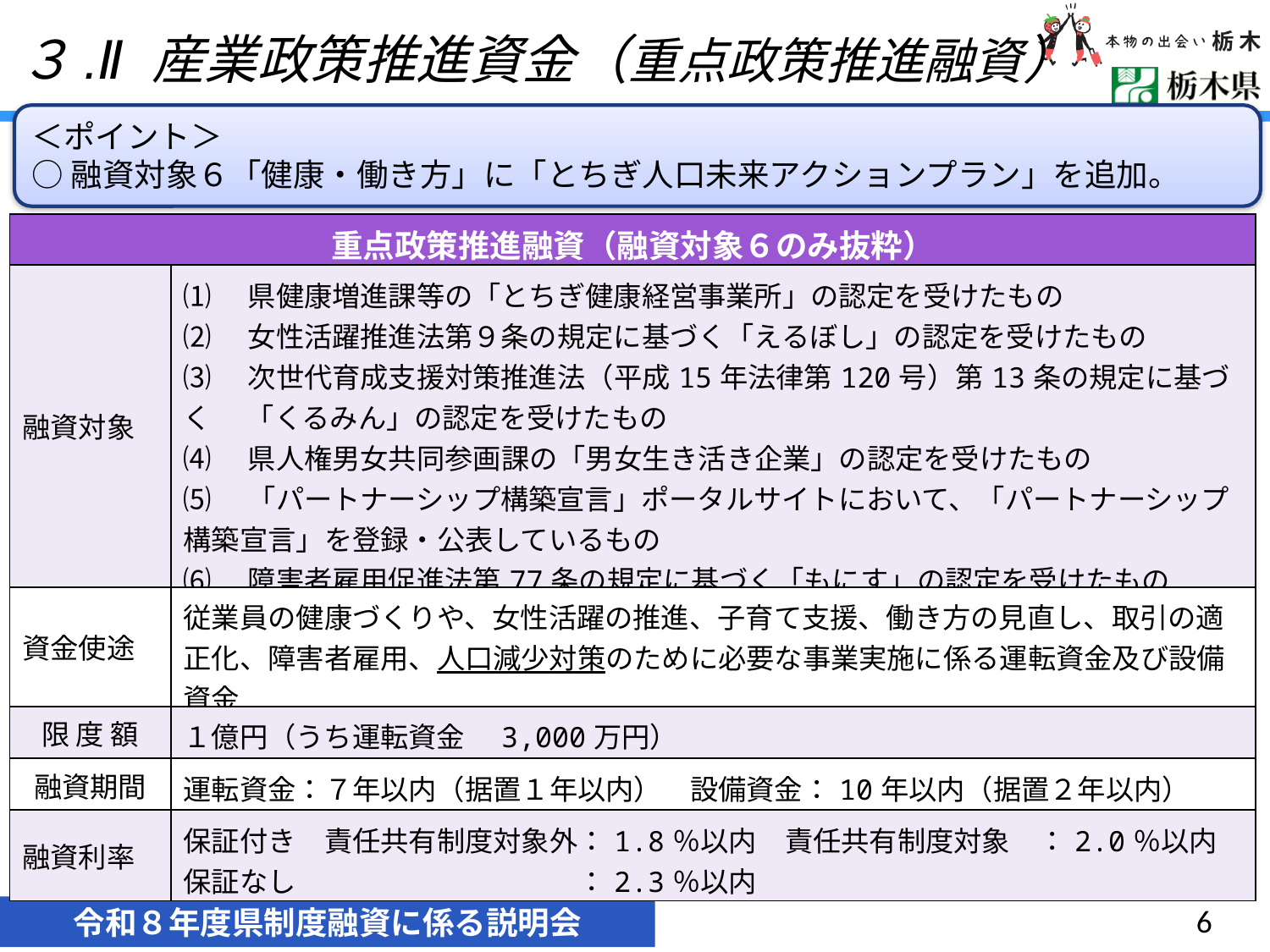

３.Ⅱ 産業政策推進資金（重点政策推進融資）
＜ポイント＞
○融資対象６「健康・働き方」に「とちぎ人口未来アクションプラン」を追加。
| 重点政策推進融資（融資対象６のみ抜粋） | 新型コロナウイルス感染症対策融資 |
| --- | --- |
| 融資対象 | ⑴　県健康増進課等の「とちぎ健康経営事業所」の認定を受けたもの ⑵　女性活躍推進法第９条の規定に基づく「えるぼし」の認定を受けたもの ⑶　次世代育成支援対策推進法（平成15年法律第120号）第13条の規定に基づく 　「くるみん」の認定を受けたもの ⑷　県人権男女共同参画課の「男女生き活き企業」の認定を受けたもの ⑸　「パートナーシップ構築宣言」ポータルサイトにおいて、「パートナーシップ構築宣言」を登録・公表しているもの ⑹　障害者雇用促進法第77条の規定に基づく「もにす」の認定を受けたもの ⑺　県総合政策課の「とちぎ人口未来アクションプラン」を作成・提出したもの |
| 資金使途 | 従業員の健康づくりや、女性活躍の推進、子育て支援、働き方の見直し、取引の適正化、障害者雇用、人口減少対策のために必要な事業実施に係る運転資金及び設備資金 |
| 限 度 額 | １億円（うち運転資金　3,000万円） |
| 融資期間 | 運転資金：７年以内（据置１年以内）　設備資金：10年以内（据置２年以内） |
| 融資利率 | 保証付き　責任共有制度対象外：1.8％以内　責任共有制度対象　：2.0％以内 保証なし　　　　　　　　　　：2.3％以内 |
6